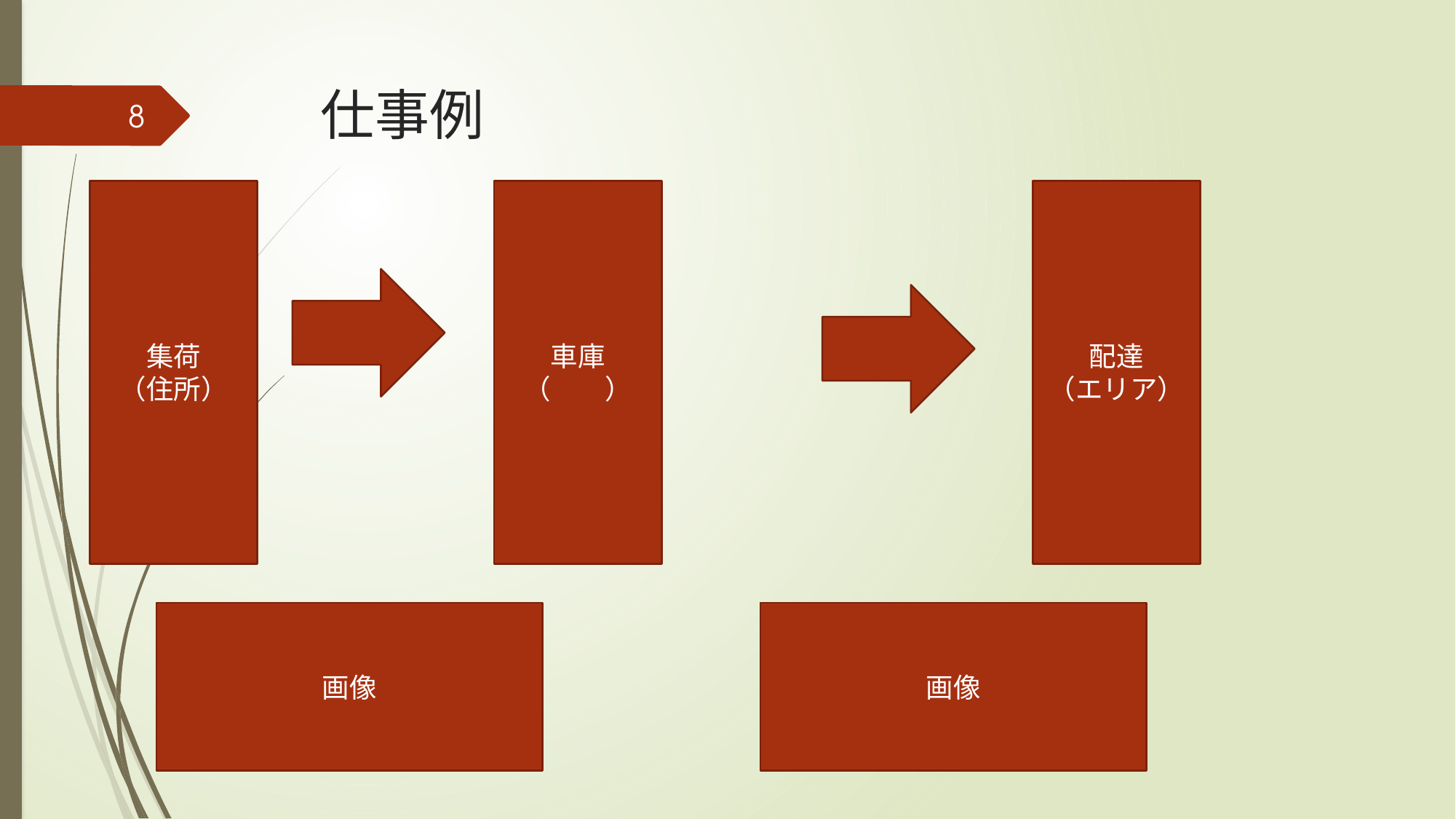

# 仕事例
8
集荷
（住所）
車庫
（　　）
配達
（エリア）

画像
画像